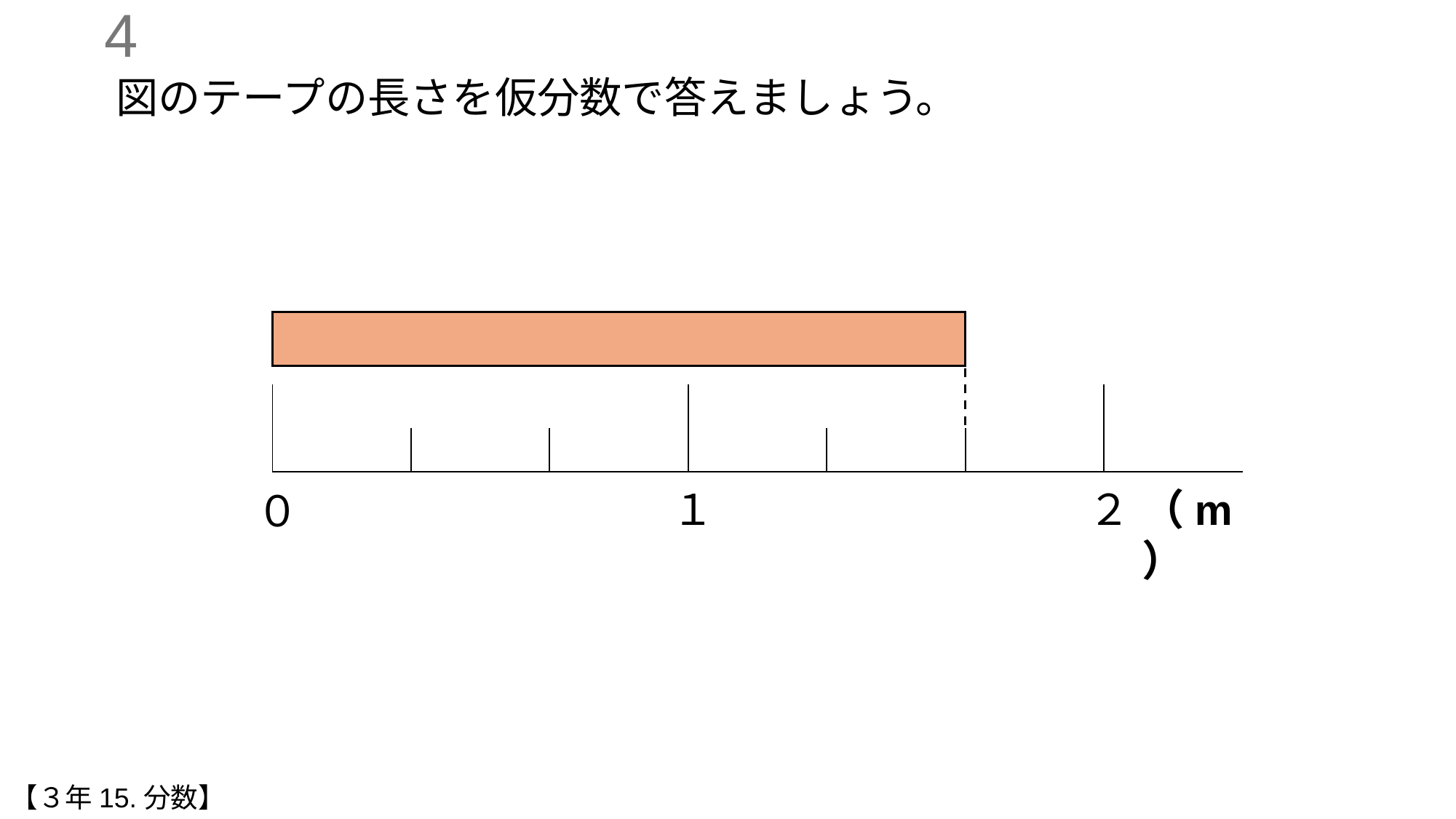

4
図のテープの長さを仮分数で答えましょう。

|  |  |  |  |  |  |  |
| --- | --- | --- | --- | --- | --- | --- |
|  |  |  |  |  |  |  |
１
２
（m）
０
【３年15.分数】